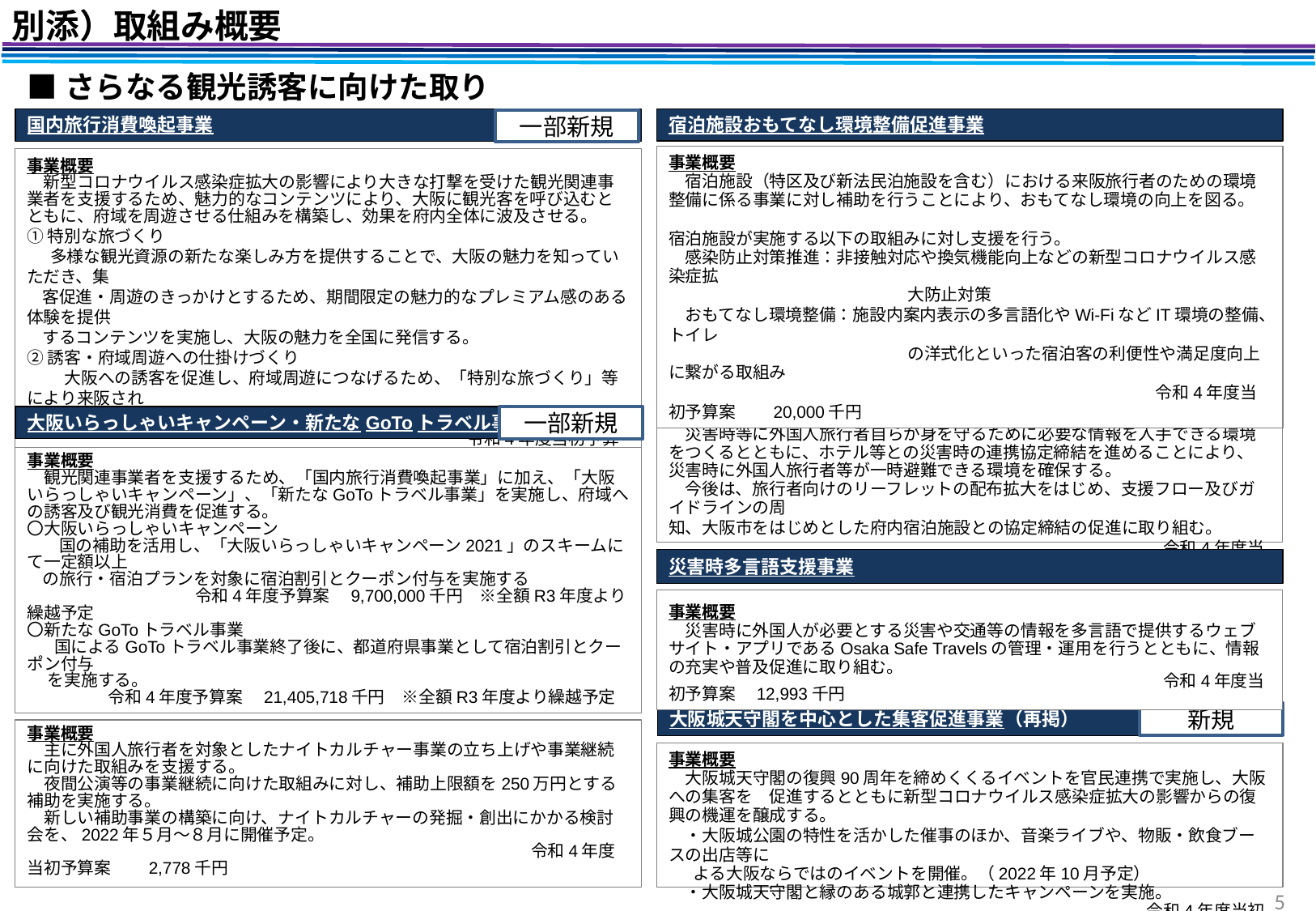

別添）取組み概要
■さらなる観光誘客に向けた取り組み
宿泊施設おもてなし環境整備促進事業
事業概要
　宿泊施設（特区及び新法民泊施設を含む）における来阪旅行者のための環境整備に係る事業に対し補助を行うことにより、おもてなし環境の向上を図る。

宿泊施設が実施する以下の取組みに対し支援を行う。
　感染防止対策推進：非接触対応や換気機能向上などの新型コロナウイルス感染症拡
　　　　　　　　　　　　　　 大防止対策
　おもてなし環境整備：施設内案内表示の多言語化やWi-FiなどIT環境の整備、トイレ
　　　　　　　　　　　　　　 の洋式化といった宿泊客の利便性や満足度向上に繋がる取組み
　　　　　　　　　　　　　　　　　　　　　　　　　　　　　令和4年度当初予算案　　20,000千円
国内旅行消費喚起事業
事業概要
　新型コロナウイルス感染症拡大の影響により大きな打撃を受けた観光関連事業者を支援するため、魅力的なコンテンツにより、大阪に観光客を呼び込むとともに、府域を周遊させる仕組みを構築し、効果を府内全体に波及させる。
①特別な旅づくり
     多様な観光資源の新たな楽しみ方を提供することで、大阪の魅力を知っていただき、集
   客促進・周遊のきっかけとするため、期間限定の魅力的なプレミアム感のある体験を提供
   するコンテンツを実施し、大阪の魅力を全国に発信する。
②誘客・府域周遊への仕掛けづくり
　　 大阪への誘客を促進し、府域周遊につなげるため、「特別な旅づくり」等により来阪され
　 た観光客に府内の観光関連施設で利用できるクーポン等を付与する。
　　　　　　　　　　　　　　　　　　　　　　　　 　　令和4年度当初予算案　　2,000,000千円
一部新規
外国人旅行者安全確保事業
事業概要
　災害時等に外国人旅行者自らが身を守るために必要な情報を入手できる環境をつくるとともに、ホテル等との災害時の連携協定締結を進めることにより、災害時に外国人旅行者等が一時避難できる環境を確保する。
　今後は、旅行者向けのリーフレットの配布拡大をはじめ、支援フロー及びガイドラインの周
知、大阪市をはじめとした府内宿泊施設との協定締結の促進に取り組む。
　　　　　　　　　　　　　　　　　　　　　　　 　　　　 　　令和4年度当初予算案　　2,322千円
一部新規
大阪いらっしゃいキャンペーン・新たなGoToトラベル事業
事業概要
　観光関連事業者を支援するため、「国内旅行消費喚起事業」に加え、「大阪いらっしゃいキャンペーン」、「新たなGoToトラベル事業」を実施し、府域への誘客及び観光消費を促進する。
〇大阪いらっしゃいキャンペーン
　    国の補助を活用し、「大阪いらっしゃいキャンペーン2021」のスキームにて一定額以上
   の旅行・宿泊プランを対象に宿泊割引とクーポン付与を実施する
　　　　　　　　　　令和4年度予算案　9,700,000千円　※全額R3年度より繰越予定
〇新たなGoToトラベル事業
      国によるGoToトラベル事業終了後に、都道府県事業として宿泊割引とクーポン付与
　 を実施する。
                    令和4年度予算案　21,405,718千円　※全額R3年度より繰越予定
災害時多言語支援事業
事業概要
　災害時に外国人が必要とする災害や交通等の情報を多言語で提供するウェブサイト・アプリであるOsaka Safe Travelsの管理・運用を行うとともに、情報の充実や普及促進に取り組む。
　　　　　　　　　　　　　　　　　　　　　　　　　　　　  　令和4年度当初予算案　12,993千円
ナイトカルチャー魅力創出事業
事業概要
　主に外国人旅行者を対象としたナイトカルチャー事業の立ち上げや事業継続に向けた取組みを支援する。
　夜間公演等の事業継続に向けた取組みに対し、補助上限額を250万円とする補助を実施する。
　新しい補助事業の構築に向け、ナイトカルチャーの発掘・創出にかかる検討会を、2022年５月～８月に開催予定。
　　　　　　　　　　　　　　　　　　　　　　　　　　　　　　令和4年度当初予算案　　2,778千円
大阪城天守閣を中心とした集客促進事業（再掲）
事業概要
　大阪城天守閣の復興90周年を締めくくるイベントを官民連携で実施し、大阪への集客を　促進するとともに新型コロナウイルス感染症拡大の影響からの復興の機運を醸成する。
　・大阪城公園の特性を活かした催事のほか、音楽ライブや、物販・飲食ブースの出店等に
　  よる大阪ならではのイベントを開催。（2022年10月予定）
　・大阪城天守閣と縁のある城郭と連携したキャンペーンを実施。
　　　　　　　　　　　　　　　  　　　　　　　　　　　　　令和4年度当初予算案　262,760千円
新規
5